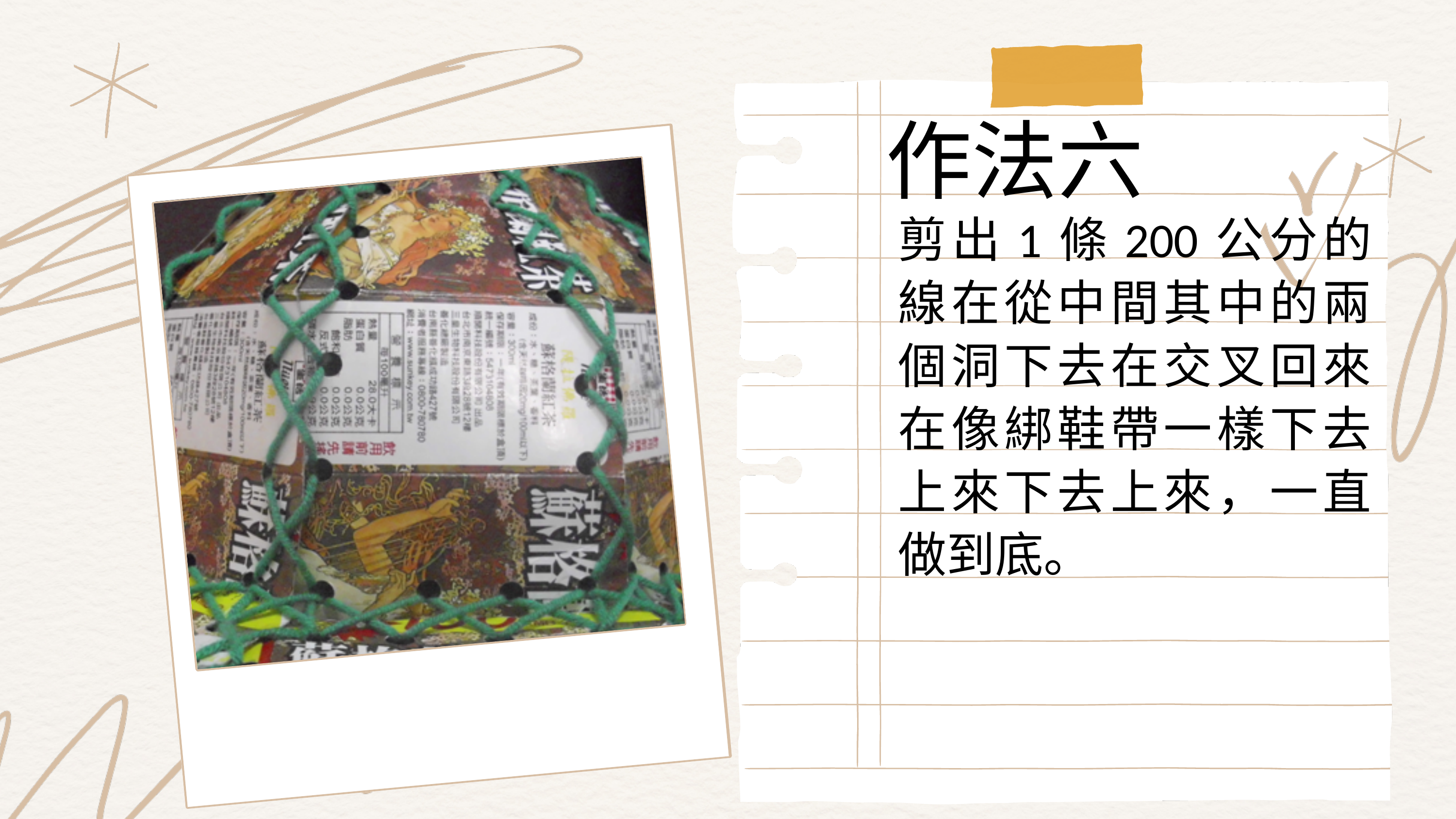

作法六

剪出1條200公分的線在從中間其中的兩個洞下去在交叉回來在像綁鞋帶一樣下去上來下去上來，一直做到底。